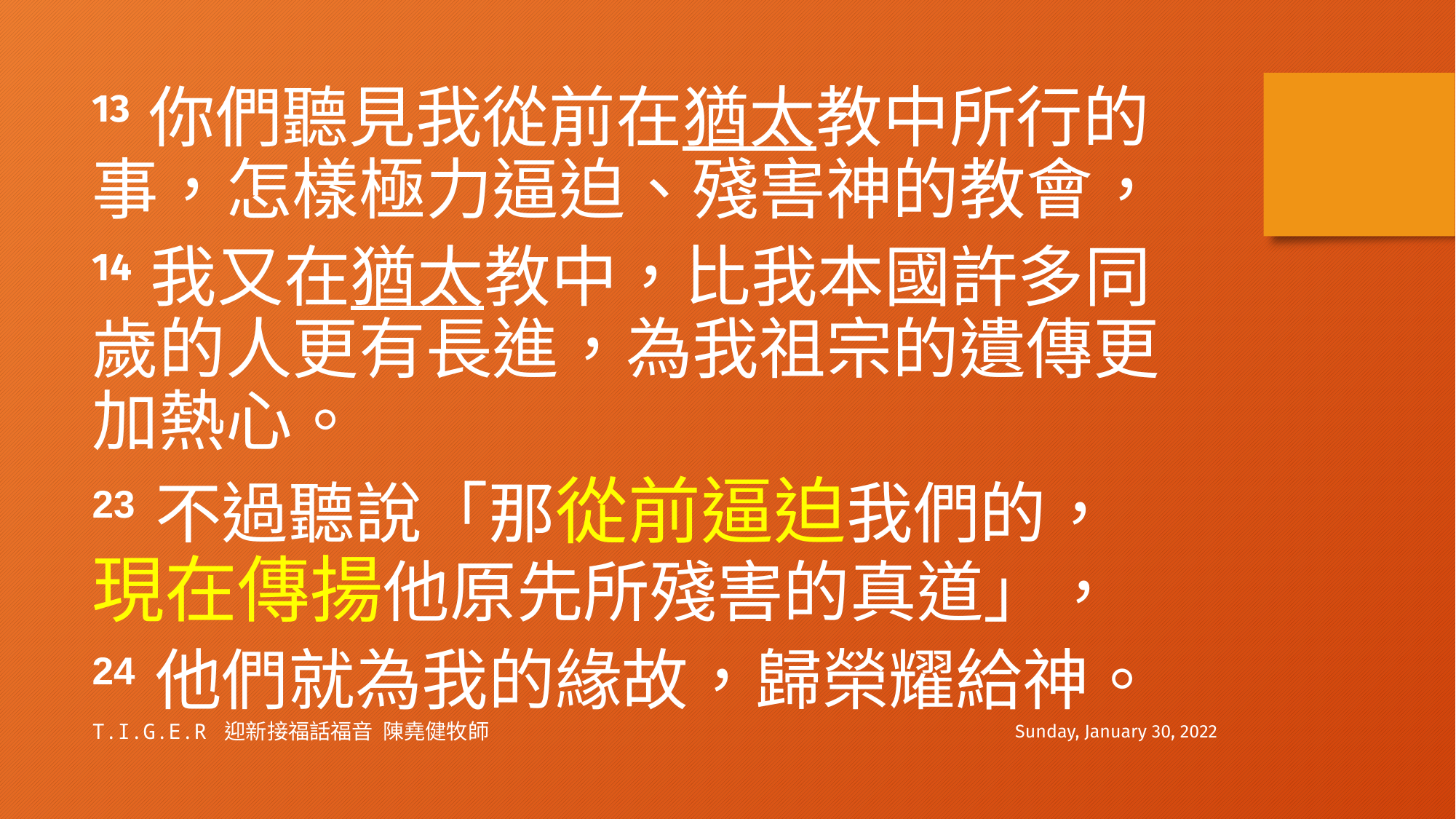

13 你們聽見我從前在猶太教中所行的事，怎樣極力逼迫、殘害神的教會，
14 我又在猶太教中，比我本國許多同歲的人更有長進，為我祖宗的遺傳更加熱心。
23 不過聽說「那從前逼迫我們的，
現在傳揚他原先所殘害的真道」，
24 他們就為我的緣故，歸榮耀給神。

Sunday, January 30, 2022
T.I.G.E.R 迎新接福話福音  陳堯健牧師